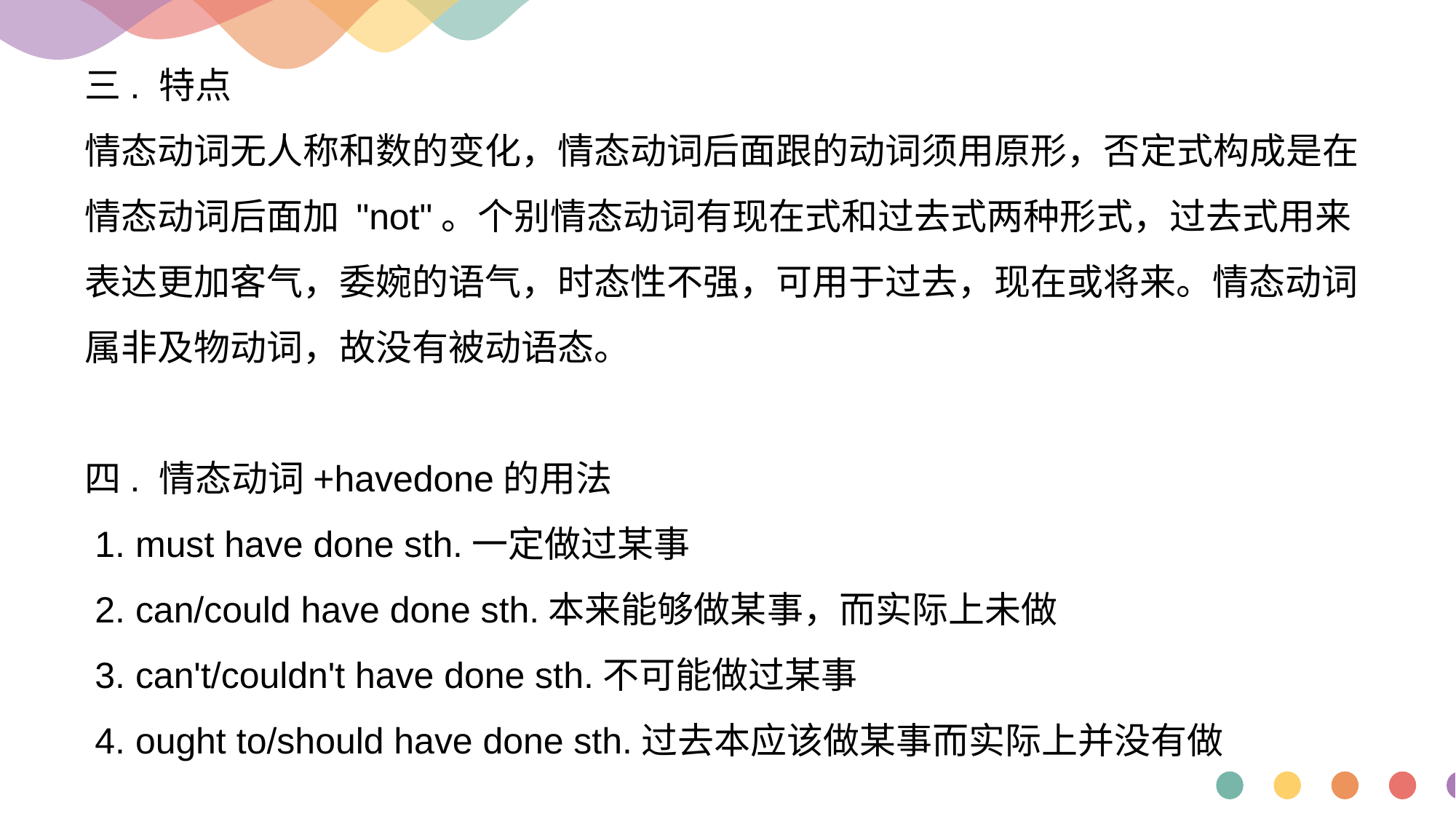

三. 特点
情态动词无人称和数的变化，情态动词后面跟的动词须用原形，否定式构成是在情态动词后面加 "not"。个别情态动词有现在式和过去式两种形式，过去式用来表达更加客气，委婉的语气，时态性不强，可用于过去，现在或将来。情态动词属非及物动词，故没有被动语态。

四. 情态动词+havedone的用法
 1. must have done sth.一定做过某事
 2. can/could have done sth.本来能够做某事，而实际上未做
 3. can't/couldn't have done sth.不可能做过某事
 4. ought to/should have done sth.过去本应该做某事而实际上并没有做